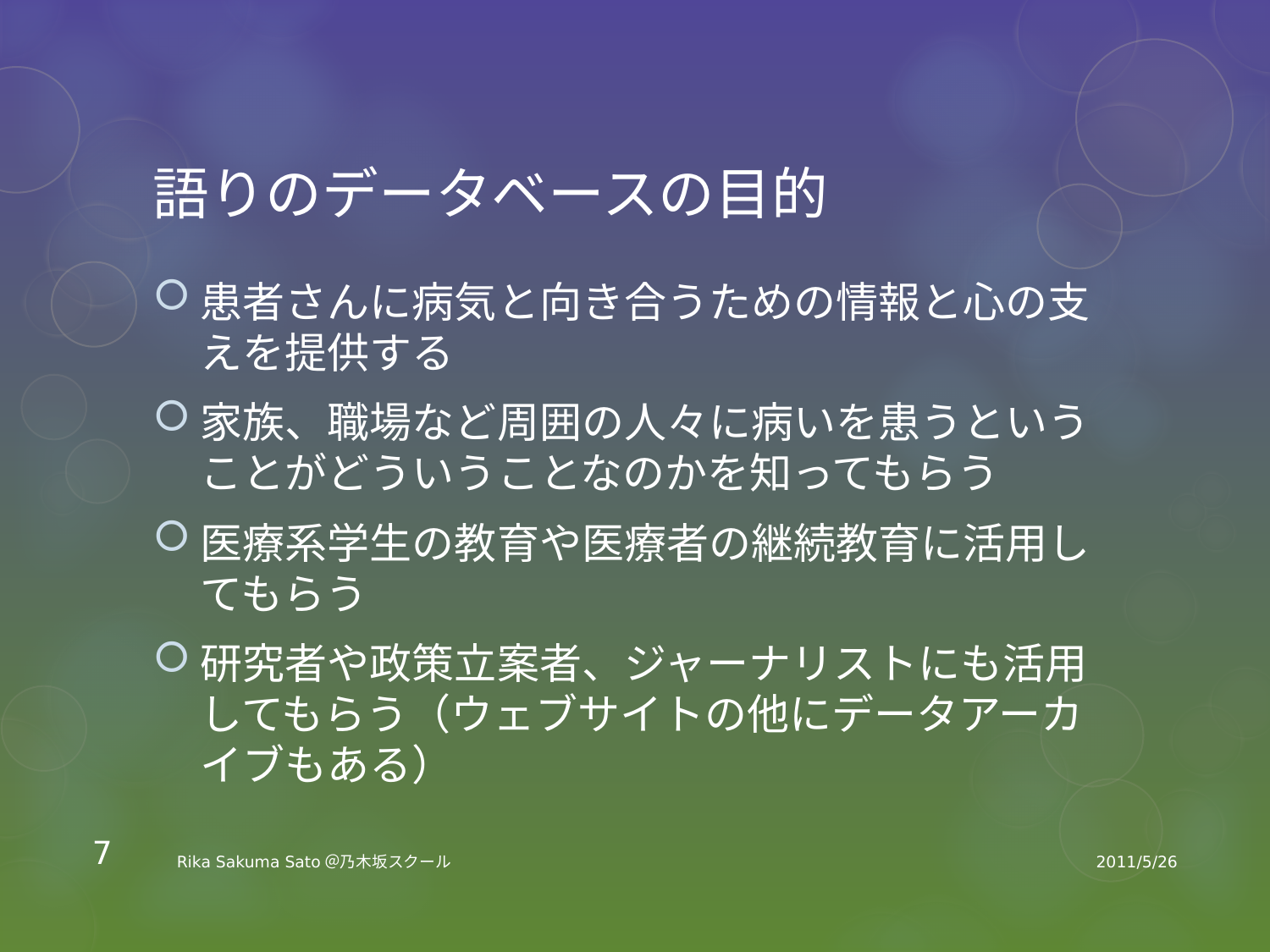

# 語りのデータベースの目的
患者さんに病気と向き合うための情報と心の支えを提供する
家族、職場など周囲の人々に病いを患うということがどういうことなのかを知ってもらう
医療系学生の教育や医療者の継続教育に活用してもらう
研究者や政策立案者、ジャーナリストにも活用してもらう（ウェブサイトの他にデータアーカイブもある）
7
Rika Sakuma Sato＠乃木坂スクール
2011/5/26